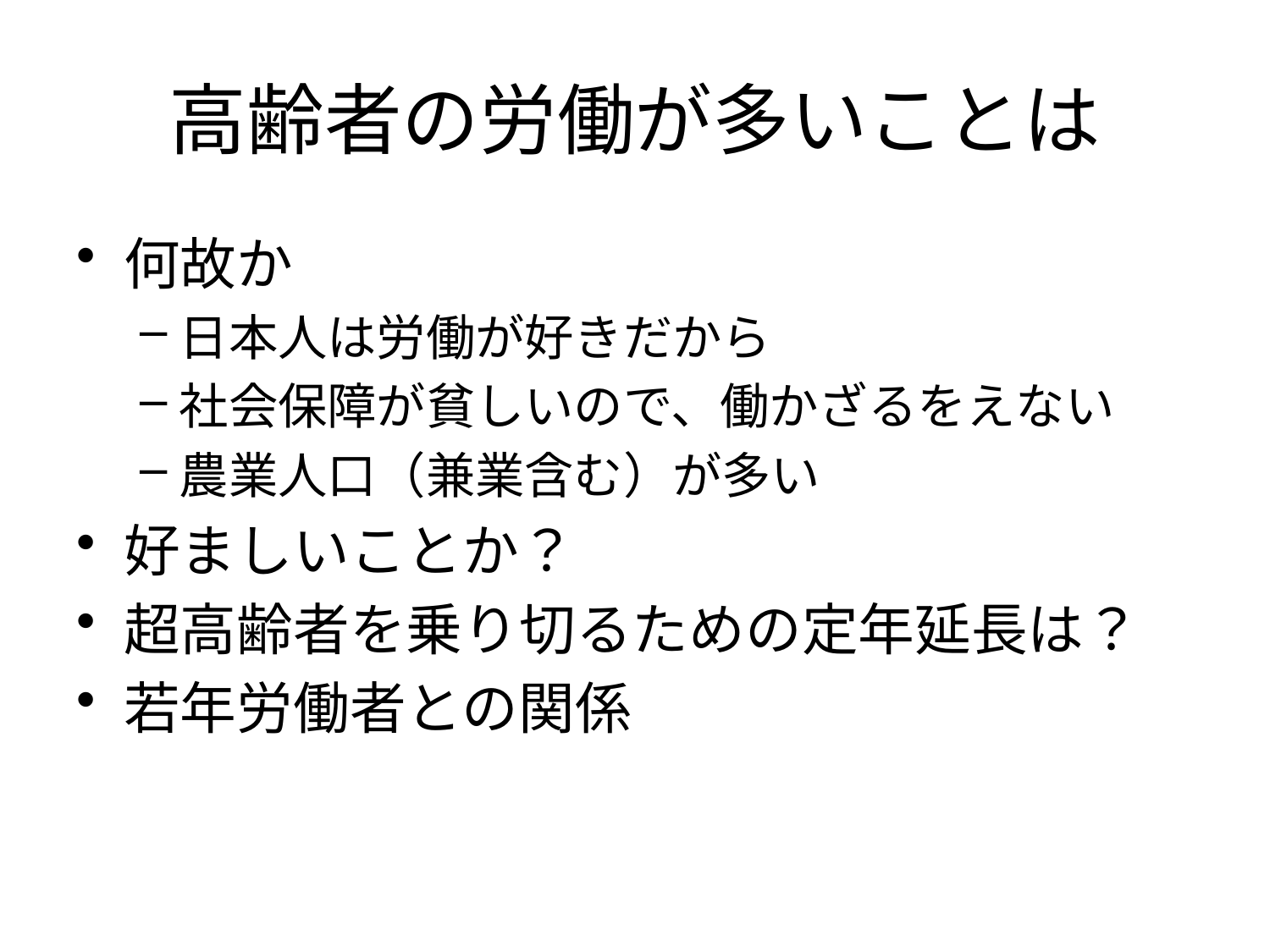

# 高齢者の労働が多いことは
何故か
日本人は労働が好きだから
社会保障が貧しいので、働かざるをえない
農業人口（兼業含む）が多い
好ましいことか？
超高齢者を乗り切るための定年延長は？
若年労働者との関係